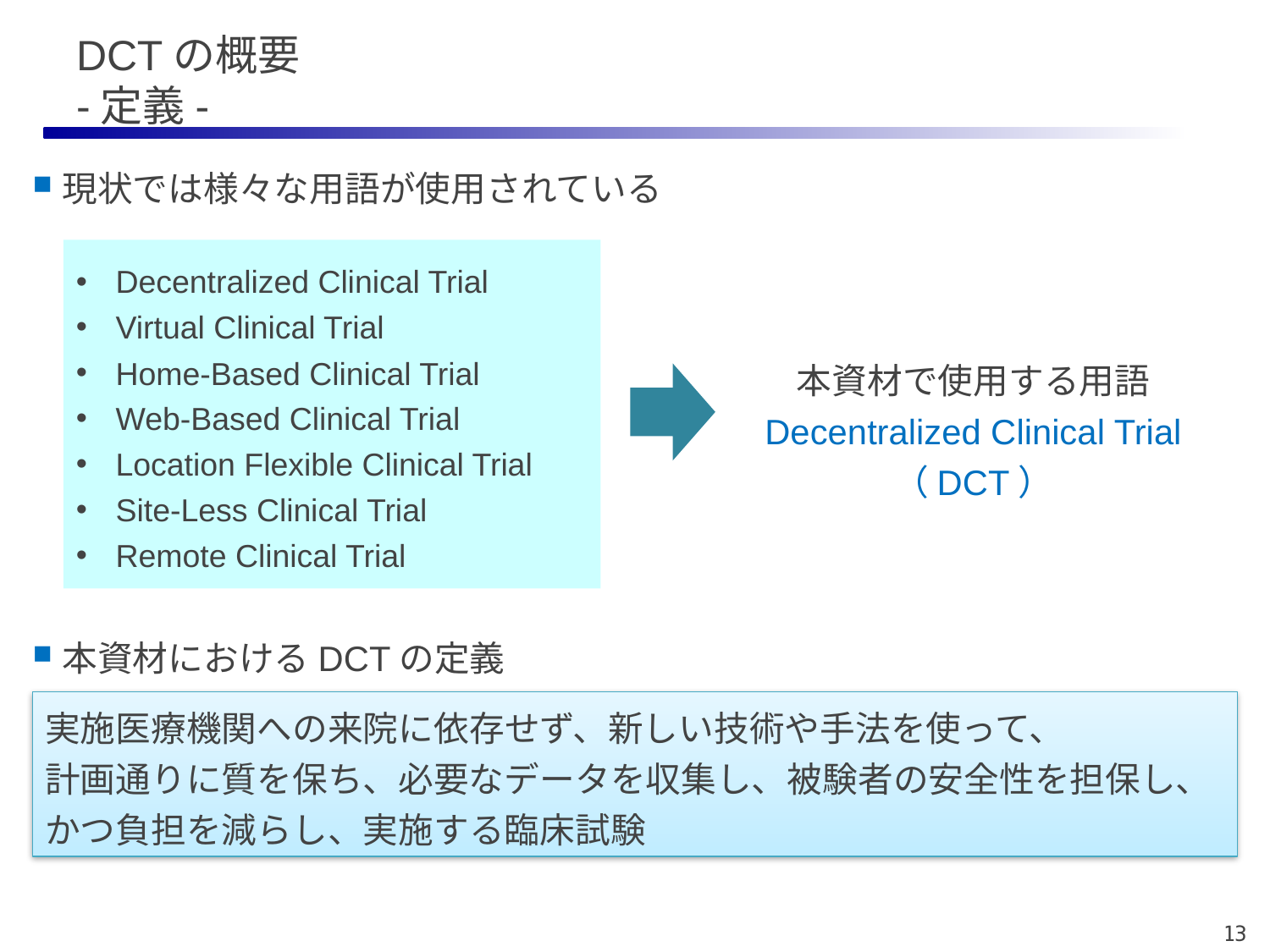

# DCTの概要 -定義-
現状では様々な用語が使用されている
Decentralized Clinical Trial
Virtual Clinical Trial
Home-Based Clinical Trial
Web-Based Clinical Trial
Location Flexible Clinical Trial
Site-Less Clinical Trial
Remote Clinical Trial
本資材で使用する用語
Decentralized Clinical Trial
（DCT）

本資材におけるDCTの定義
実施医療機関への来院に依存せず、新しい技術や手法を使って、
計画通りに質を保ち、必要なデータを収集し、被験者の安全性を担保し、
かつ負担を減らし、実施する臨床試験
13